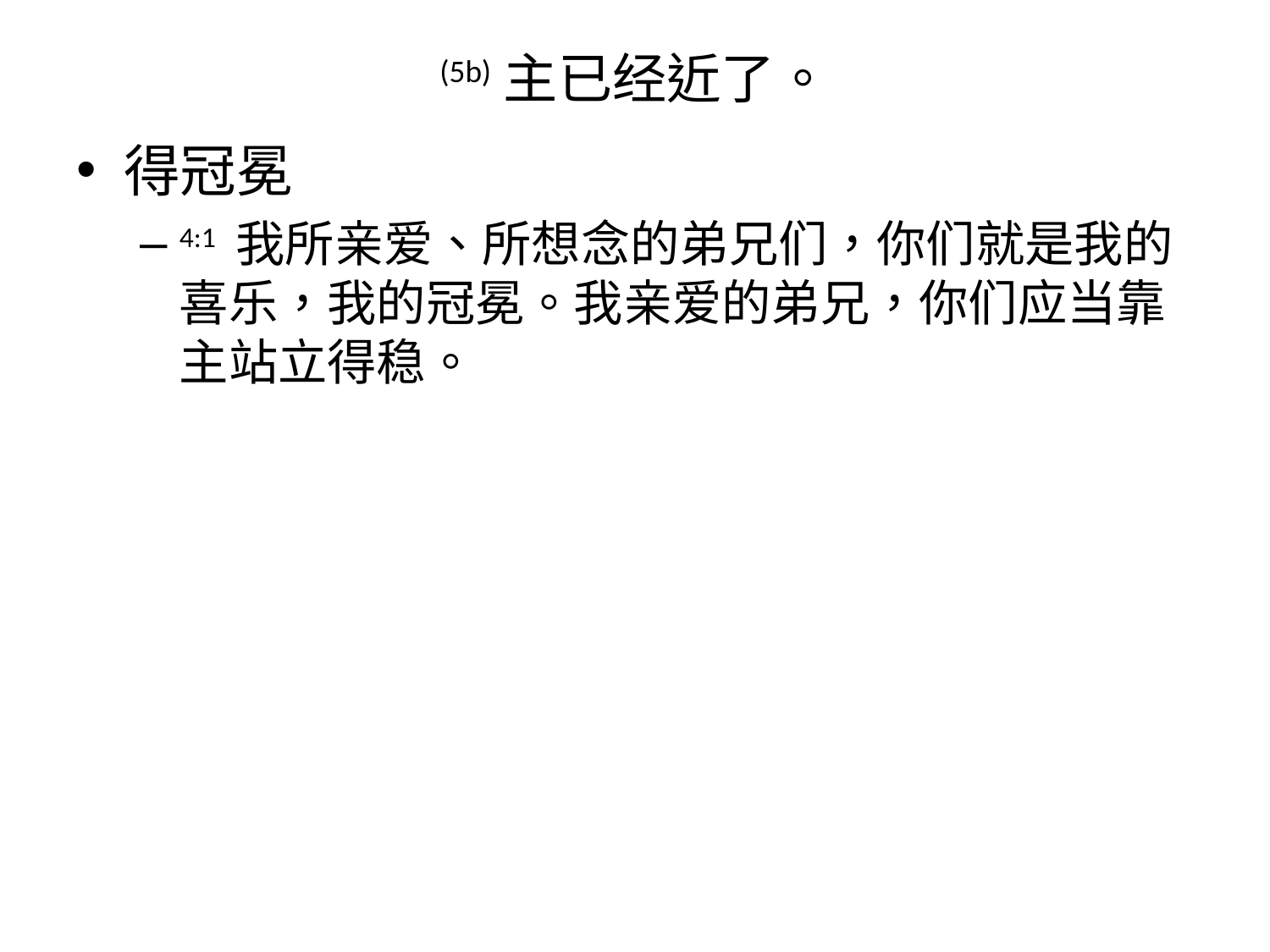

# (5b) 主已经近了。
得冠冕
4:1  我所亲爱、所想念的弟兄们，你们就是我的喜乐，我的冠冕。我亲爱的弟兄，你们应当靠主站立得稳。